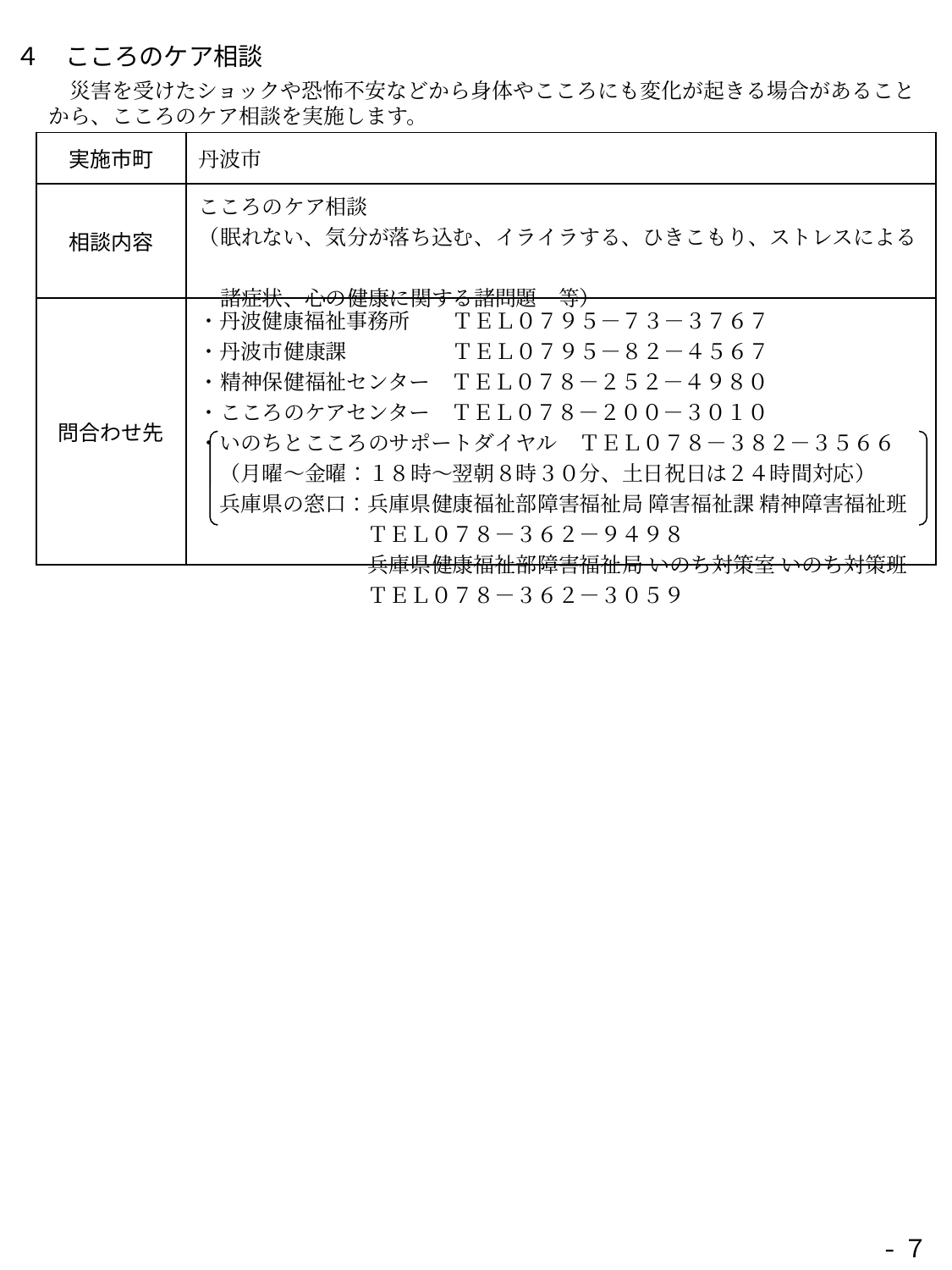

４　こころのケア相談
　災害を受けたショックや恐怖不安などから身体やこころにも変化が起きる場合があることから、こころのケア相談を実施します。
| 実施市町 | 丹波市 |
| --- | --- |
| 相談内容 | こころのケア相談 （眠れない、気分が落ち込む、イライラする、ひきこもり、ストレスによる　 　諸症状、心の健康に関する諸問題　等） |
| 問合わせ先 | ・丹波健康福祉事務所　　ＴＥＬ０７９５－７３－３７６７ ・丹波市健康課　　　　　ＴＥＬ０７９５－８２－４５６７ ・精神保健福祉センター　ＴＥＬ０７８－２５２－４９８０ ・こころのケアセンター　ＴＥＬ０７８－２００－３０１０ ・いのちとこころのサポートダイヤル　ＴＥＬ０７８－３８２－３５６６ 　（月曜～金曜：１８時～翌朝８時３０分、土日祝日は２４時間対応） 　兵庫県の窓口：兵庫県健康福祉部障害福祉局 障害福祉課 精神障害福祉班 　　　　　　　　ＴＥＬ０７８－３６２－９４９８ 　　　　　　　　兵庫県健康福祉部障害福祉局 いのち対策室 いのち対策班 　　　　　　　　ＴＥＬ０７８－３６２－３０５９ |

-７-